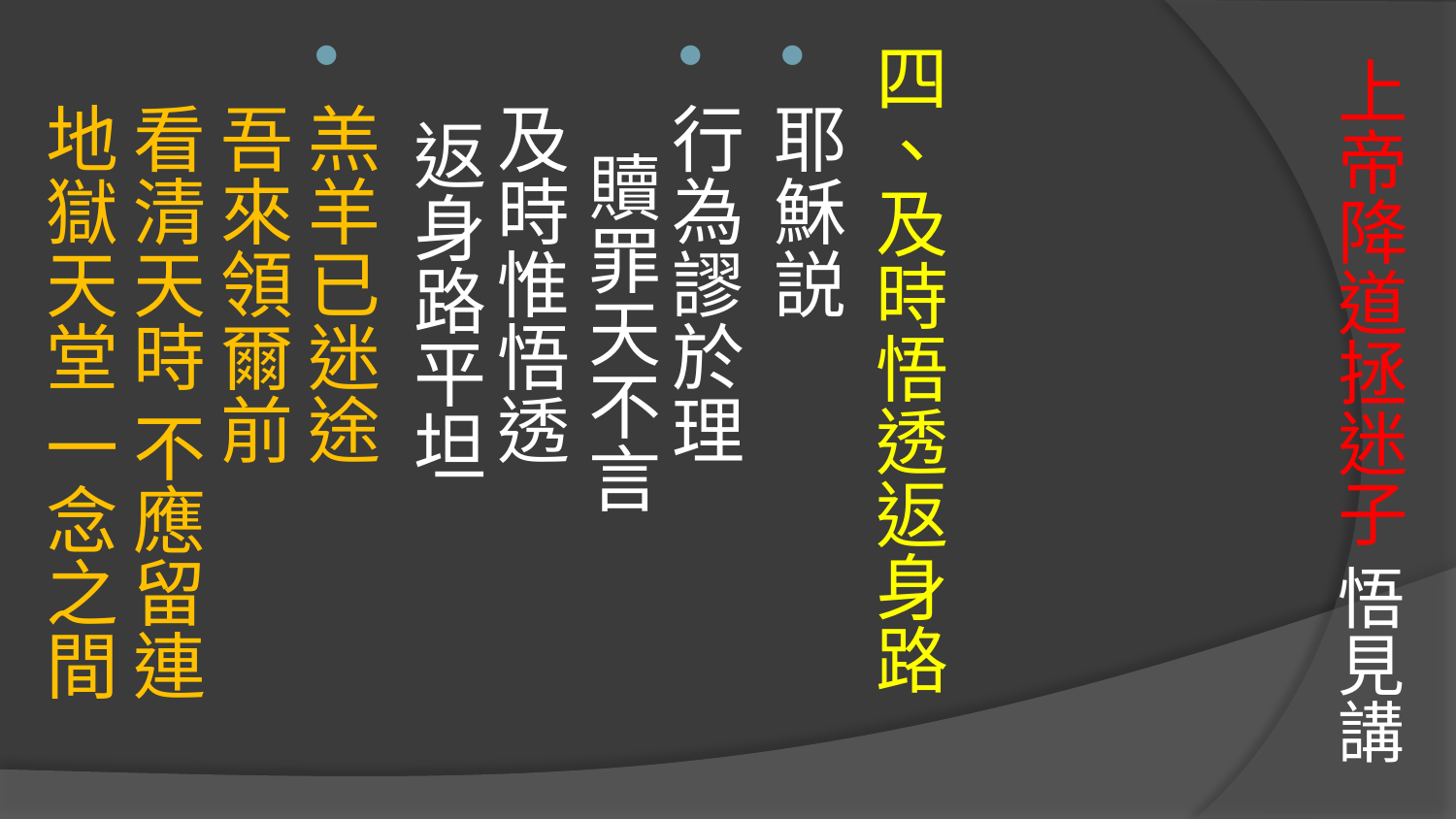

四、及時悟透返身路
耶穌説
行為謬於理　                   贖罪天不言
及時惟悟透　                 返身路平坦
羔羊已迷途                  吾來領爾前
看清天時 不應留連
地獄天堂 一念之間
# 上帝降道拯迷子 悟見講